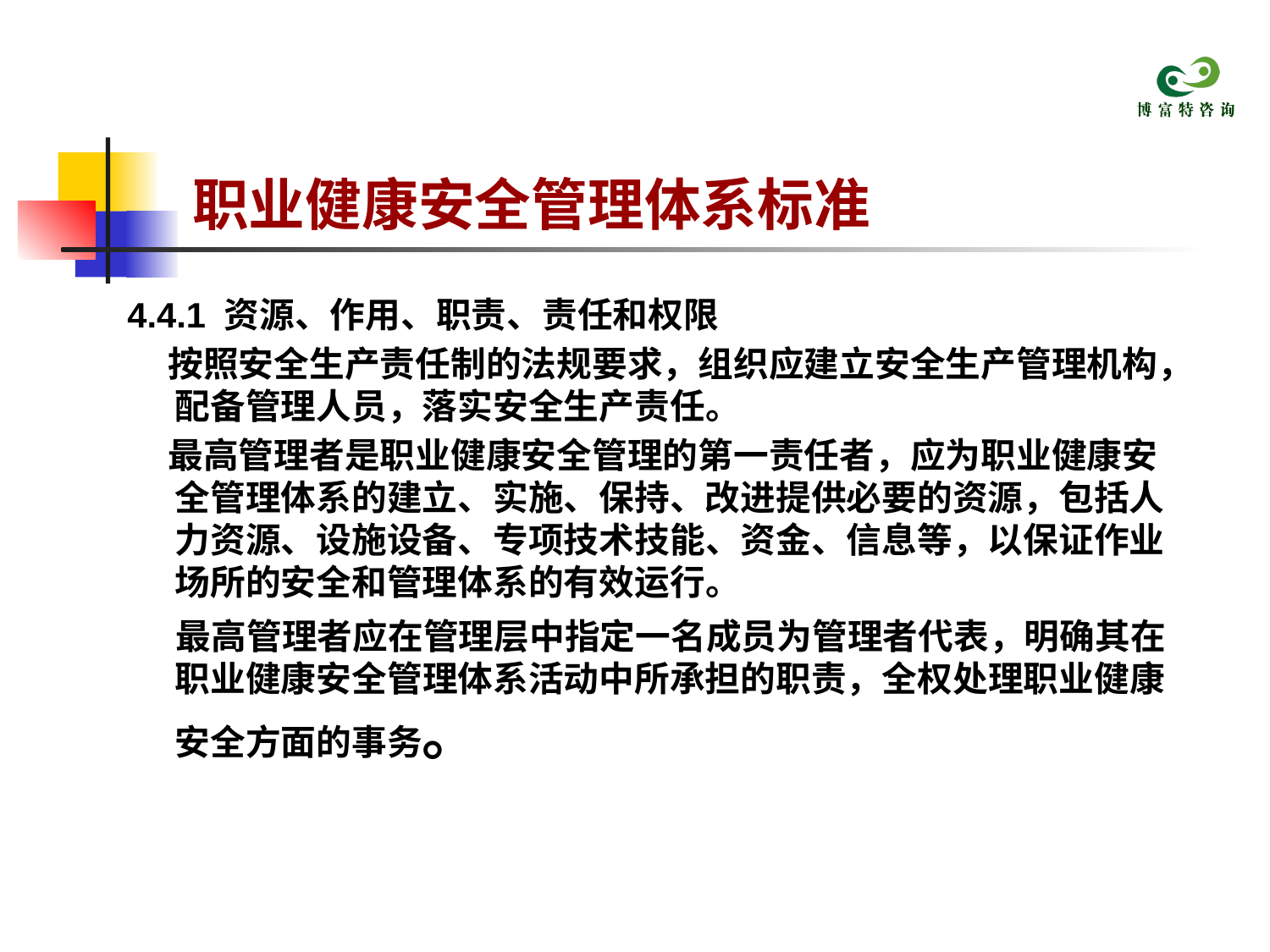

# 职业健康安全管理体系标准
4.4.1 资源、作用、职责、责任和权限
    按照安全生产责任制的法规要求，组织应建立安全生产管理机构，配备管理人员，落实安全生产责任。
    最高管理者是职业健康安全管理的第一责任者，应为职业健康安全管理体系的建立、实施、保持、改进提供必要的资源，包括人力资源、设施设备、专项技术技能、资金、信息等，以保证作业场所的安全和管理体系的有效运行。
     最高管理者应在管理层中指定一名成员为管理者代表，明确其在职业健康安全管理体系活动中所承担的职责，全权处理职业健康安全方面的事务。
84